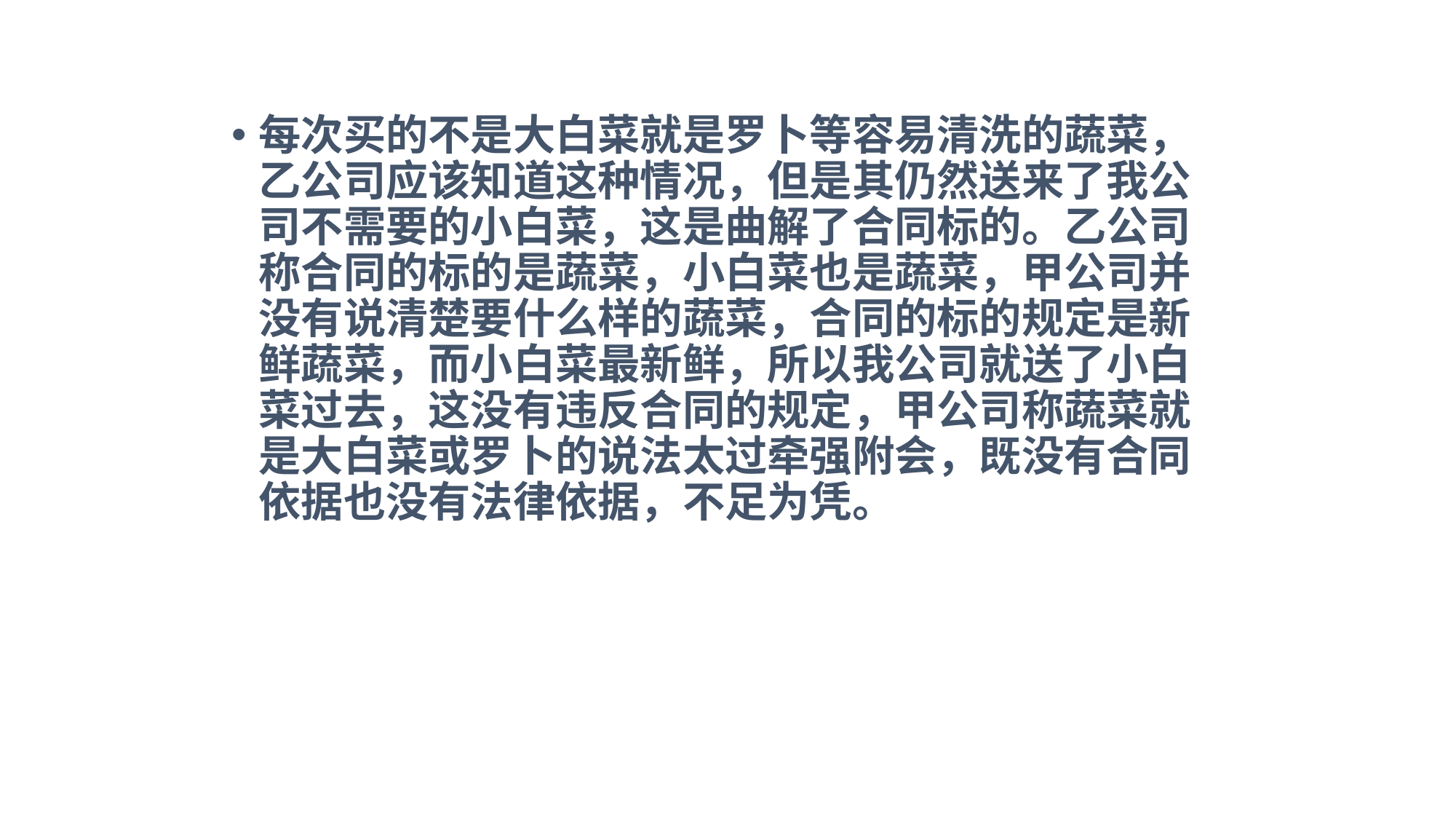

每次买的不是大白菜就是罗卜等容易清洗的蔬菜，乙公司应该知道这种情况，但是其仍然送来了我公司不需要的小白菜，这是曲解了合同标的。乙公司称合同的标的是蔬菜，小白菜也是蔬菜，甲公司并没有说清楚要什么样的蔬菜，合同的标的规定是新鲜蔬菜，而小白菜最新鲜，所以我公司就送了小白菜过去，这没有违反合同的规定，甲公司称蔬菜就是大白菜或罗卜的说法太过牵强附会，既没有合同依据也没有法律依据，不足为凭。